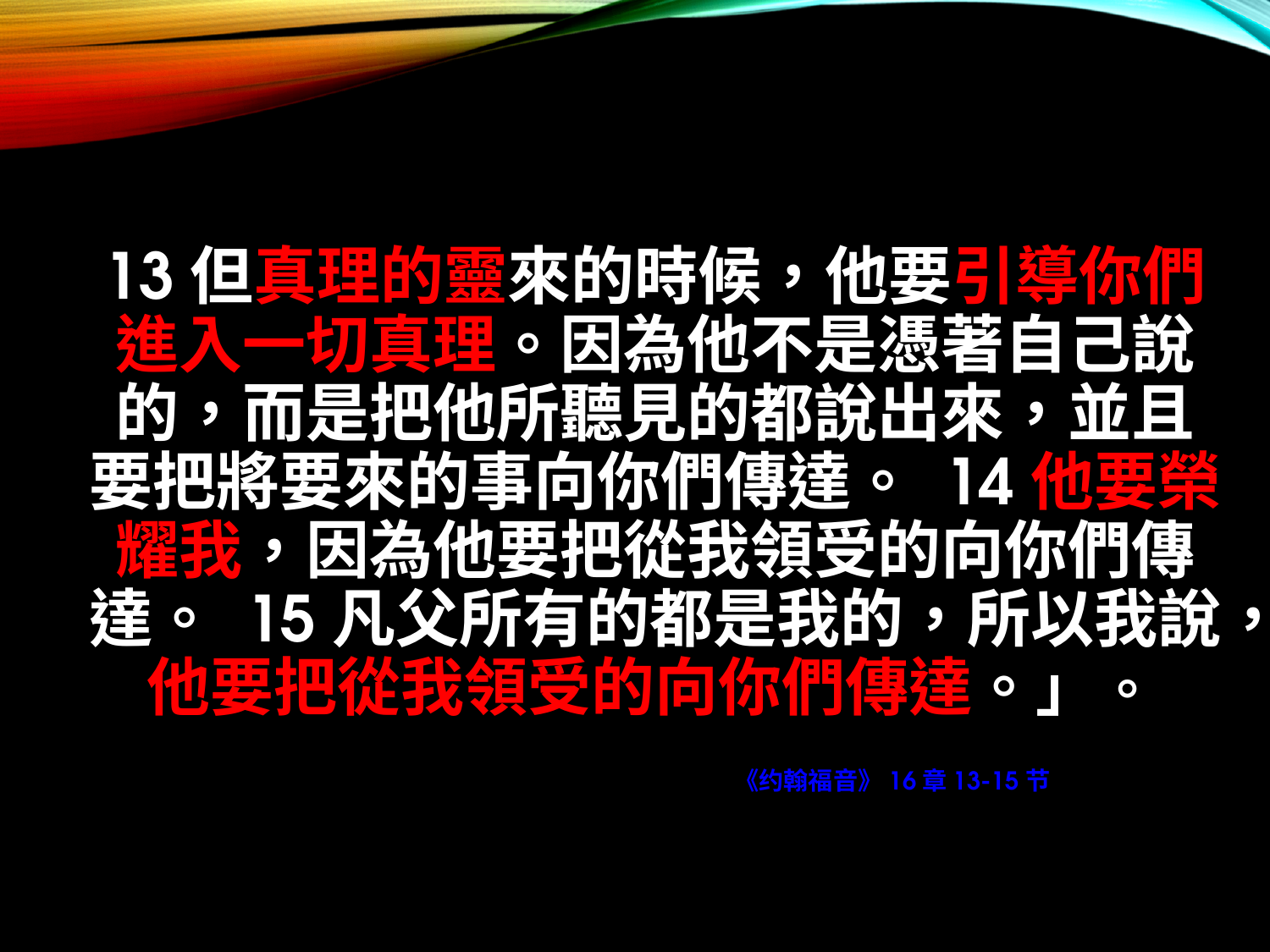

13但真理的靈來的時候，他要引導你們進入一切真理。因為他不是憑著自己說的，而是把他所聽見的都說出來，並且要把將要來的事向你們傳達。 14他要榮耀我，因為他要把從我領受的向你們傳達。 15凡父所有的都是我的，所以我說，他要把從我領受的向你們傳達。」。
                                                                                  《约翰福音》16章13-15节